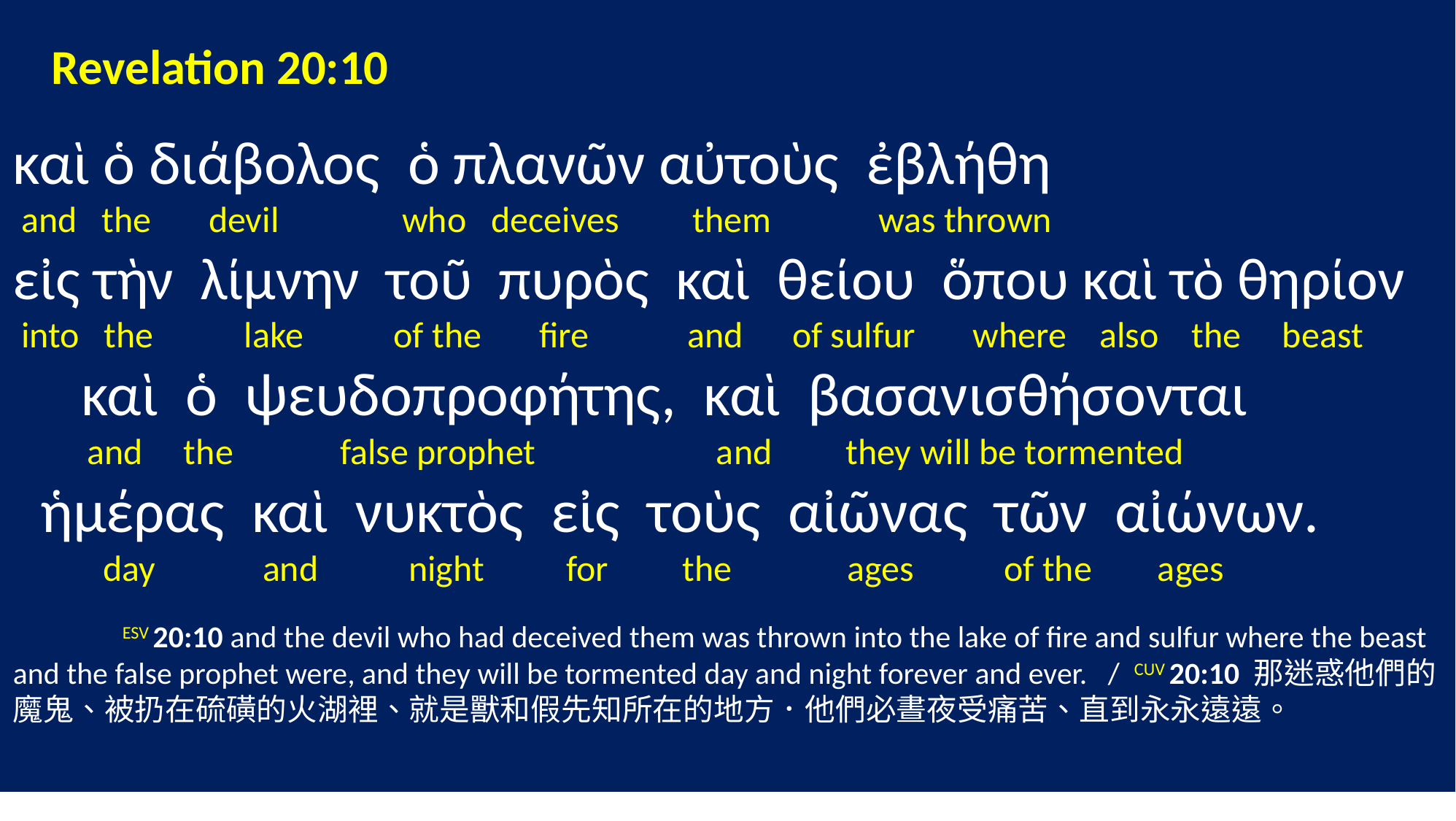

Revelation 20:10

καὶ ὁ διάβολος  ὁ πλανῶν αὐτοὺς  ἐβλήθη
 and   the       devil               who   deceives         them             was thrown
εἰς τὴν  λίμνην  τοῦ  πυρὸς  καὶ  θείου  ὅπου καὶ τὸ θηρίον
 into   the           lake           of the       fire            and      of sulfur       where    also    the     beast
     καὶ  ὁ  ψευδοπροφήτης,  καὶ  βασανισθήσονται
         and     the             false prophet                      and         they will be tormented
  ἡμέρας  καὶ  νυκτὸς  εἰς  τοὺς  αἰῶνας  τῶν  αἰώνων.
           day             and           night          for         the              ages           of the        ages

	ESV 20:10 and the devil who had deceived them was thrown into the lake of fire and sulfur where the beast and the false prophet were, and they will be tormented day and night forever and ever.   /  CUV 20:10 那迷惑他們的魔鬼、被扔在硫磺的火湖裡、就是獸和假先知所在的地方．他們必晝夜受痛苦、直到永永遠遠。